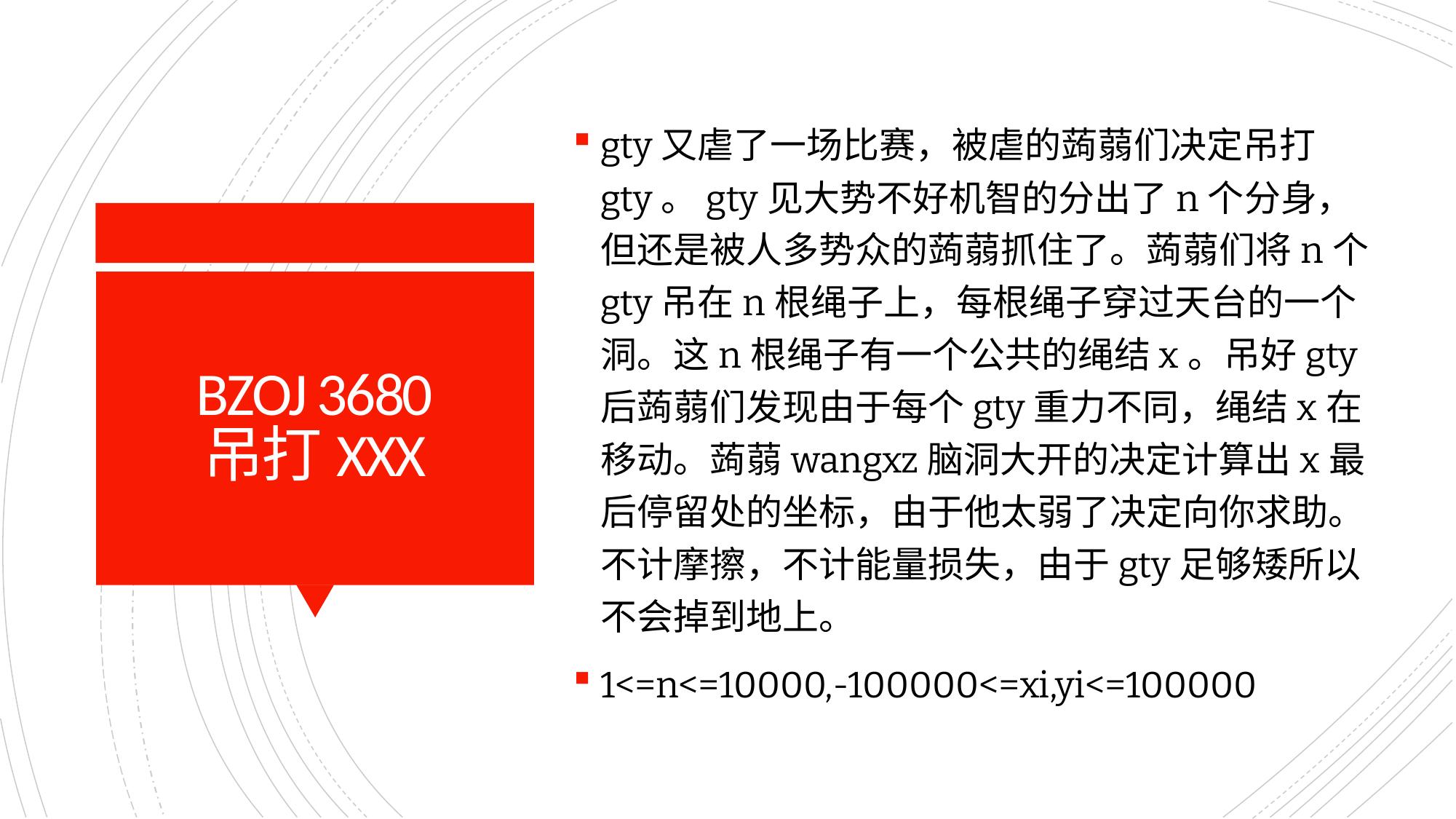

gty又虐了一场比赛，被虐的蒟蒻们决定吊打gty。gty见大势不好机智的分出了n个分身，但还是被人多势众的蒟蒻抓住了。蒟蒻们将n个gty吊在n根绳子上，每根绳子穿过天台的一个洞。这n根绳子有一个公共的绳结x。吊好gty后蒟蒻们发现由于每个gty重力不同，绳结x在移动。蒟蒻wangxz脑洞大开的决定计算出x最后停留处的坐标，由于他太弱了决定向你求助。
不计摩擦，不计能量损失，由于gty足够矮所以不会掉到地上。
1<=n<=10000,-100000<=xi,yi<=100000
# BZOJ 3680 吊打XXX